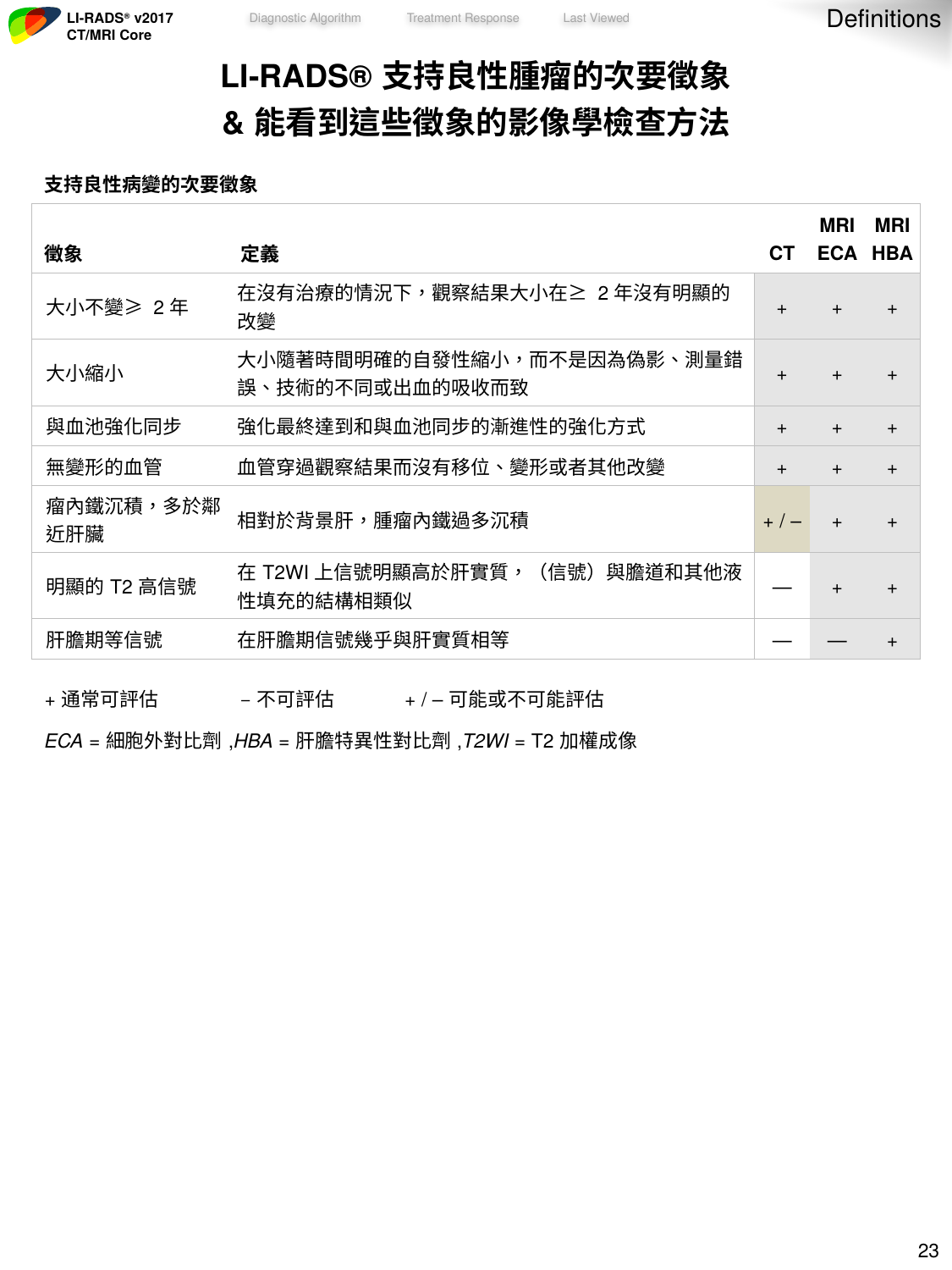

Definitions
| LI-RADS®支持良性腫瘤的次要徵象 &能看到這些徵象的影像學檢查方法 |  |  |  |  |  |
| --- | --- | --- | --- | --- | --- |
| 支持良性病變的次要徵象 |  |  |  |  |  |
| 徵象 | 定義 |  | CT | MRI ECA | MRI HBA |
| 大小不變≥ 2年 | 在沒有治療的情況下，觀察結果大小在≥ 2年沒有明顯的改變 |  | + | + | + |
| 大小縮小 | 大小隨著時間明確的自發性縮小，而不是因為偽影、測量錯誤、技術的不同或出血的吸收而致 |  | + | + | + |
| 與血池強化同步 | 強化最終達到和與血池同步的漸進性的強化方式 |  | + | + | + |
| 無變形的血管 | 血管穿過觀察結果而沒有移位、變形或者其他改變 |  | + | + | + |
| 瘤內鐵沉積，多於鄰近肝臟 | 相對於背景肝，腫瘤內鐵過多沉積 |  | + / – | + | + |
| 明顯的T2高信號 | 在T2WI上信號明顯高於肝實質，（信號）與膽道和其他液性填充的結構相類似 |  | — | + | + |
| 肝膽期等信號 | 在肝膽期信號幾乎與肝實質相等 |  | — | — | + |
| +通常可評估 | –不可評估 | + / –可能或不可能評估 |  |  |  |
| ECA =細胞外對比劑,HBA =肝膽特異性對比劑,T2WI = T2加權成像 |  |  |  |  |  |
23